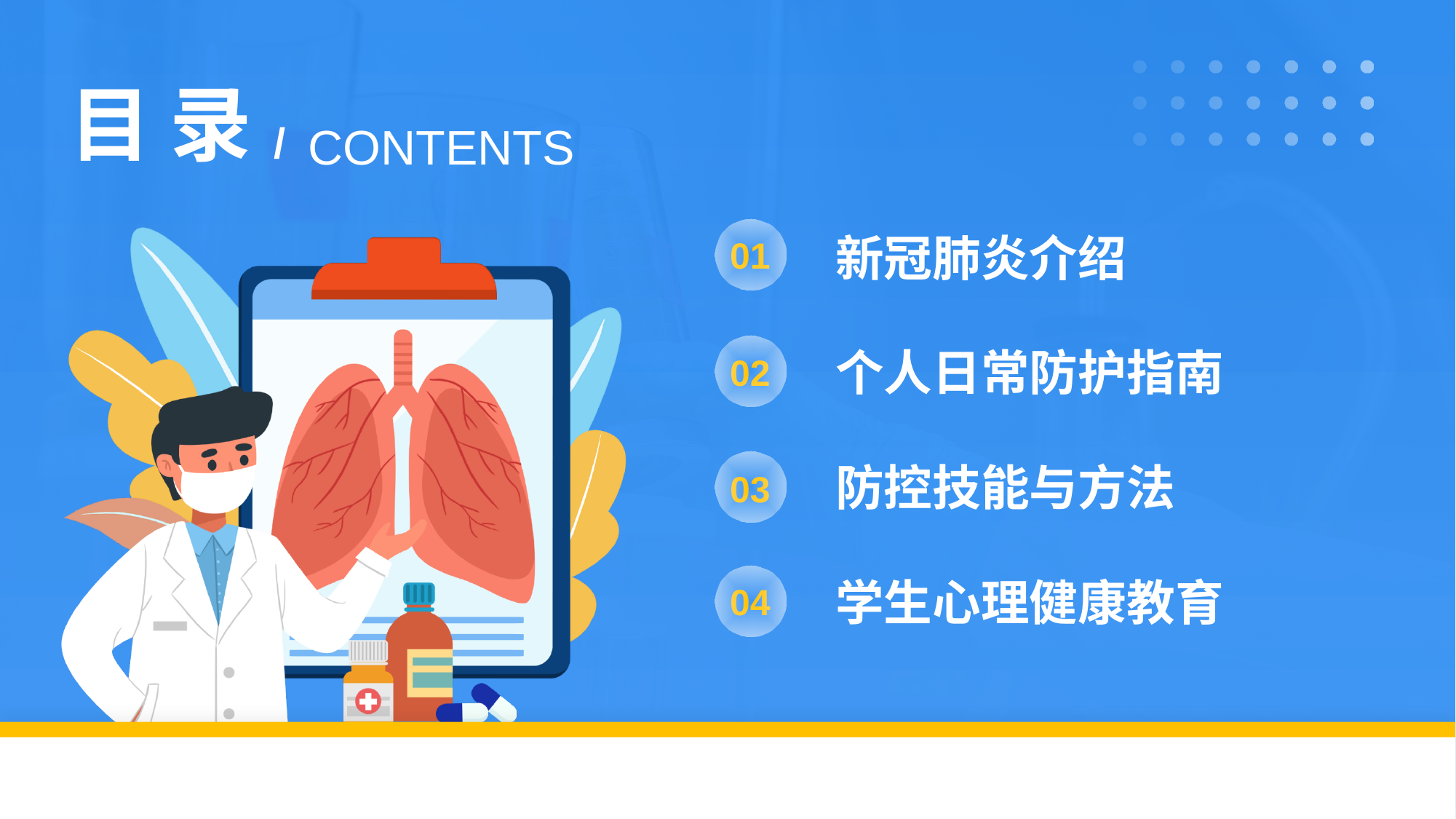

目 录
/
CONTENTS

新冠肺炎介绍
01

个人日常防护指南
02

防控技能与方法
03

学生心理健康教育
04